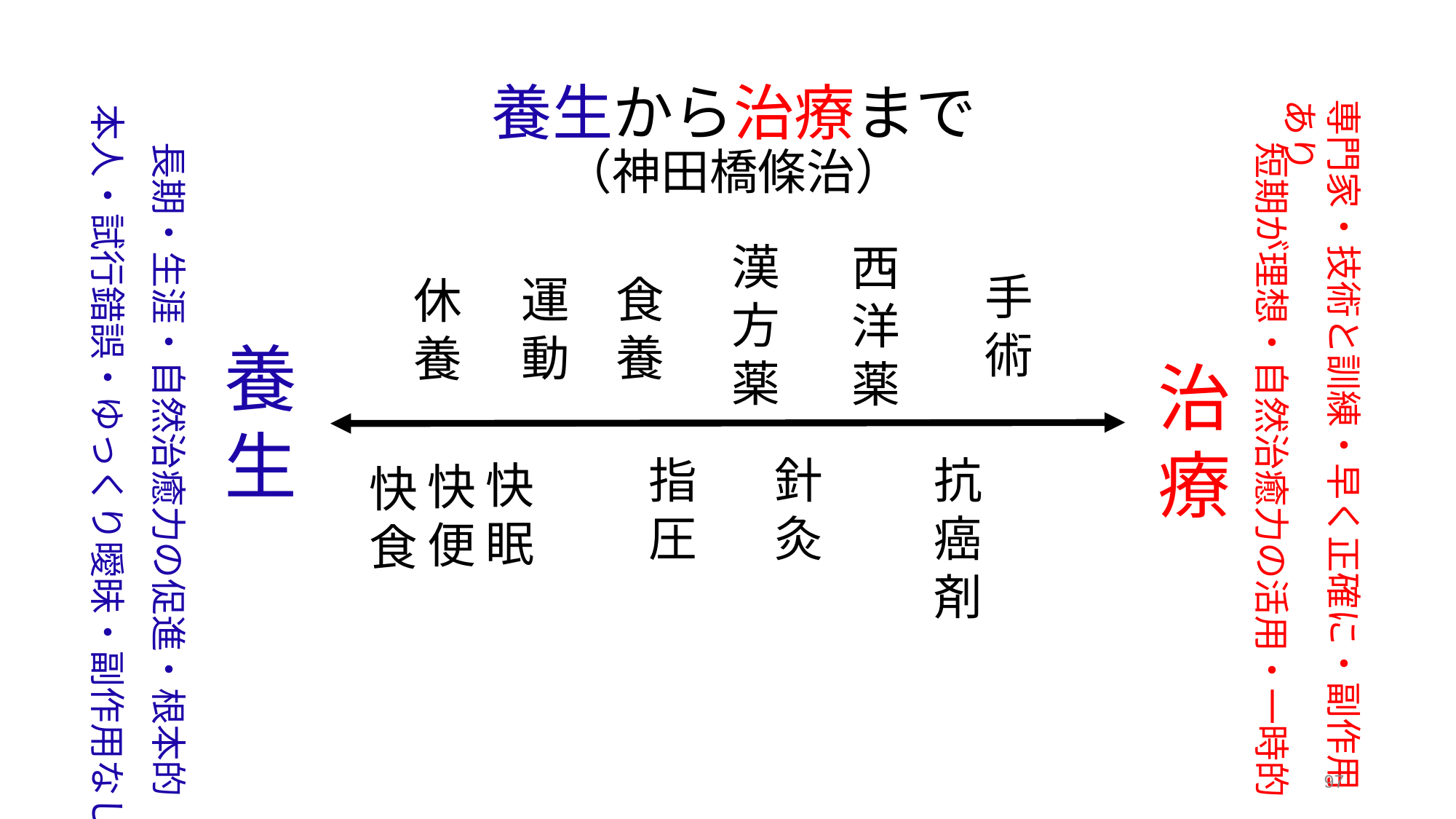

# 養生から治療まで （神田橋條治）
専門家・技術と訓練・早く正確に・副作用あり
本人・試行錯誤・ゆっくり曖昧・副作用なし
長期・生涯・自然治癒力の促進・根本的
短期が理想・自然治癒力の活用・一時的
漢方
薬
西洋薬
手術
運動
食養
休養
養生
治療
指圧
針灸
抗癌剤
快眠
快便
快食
97